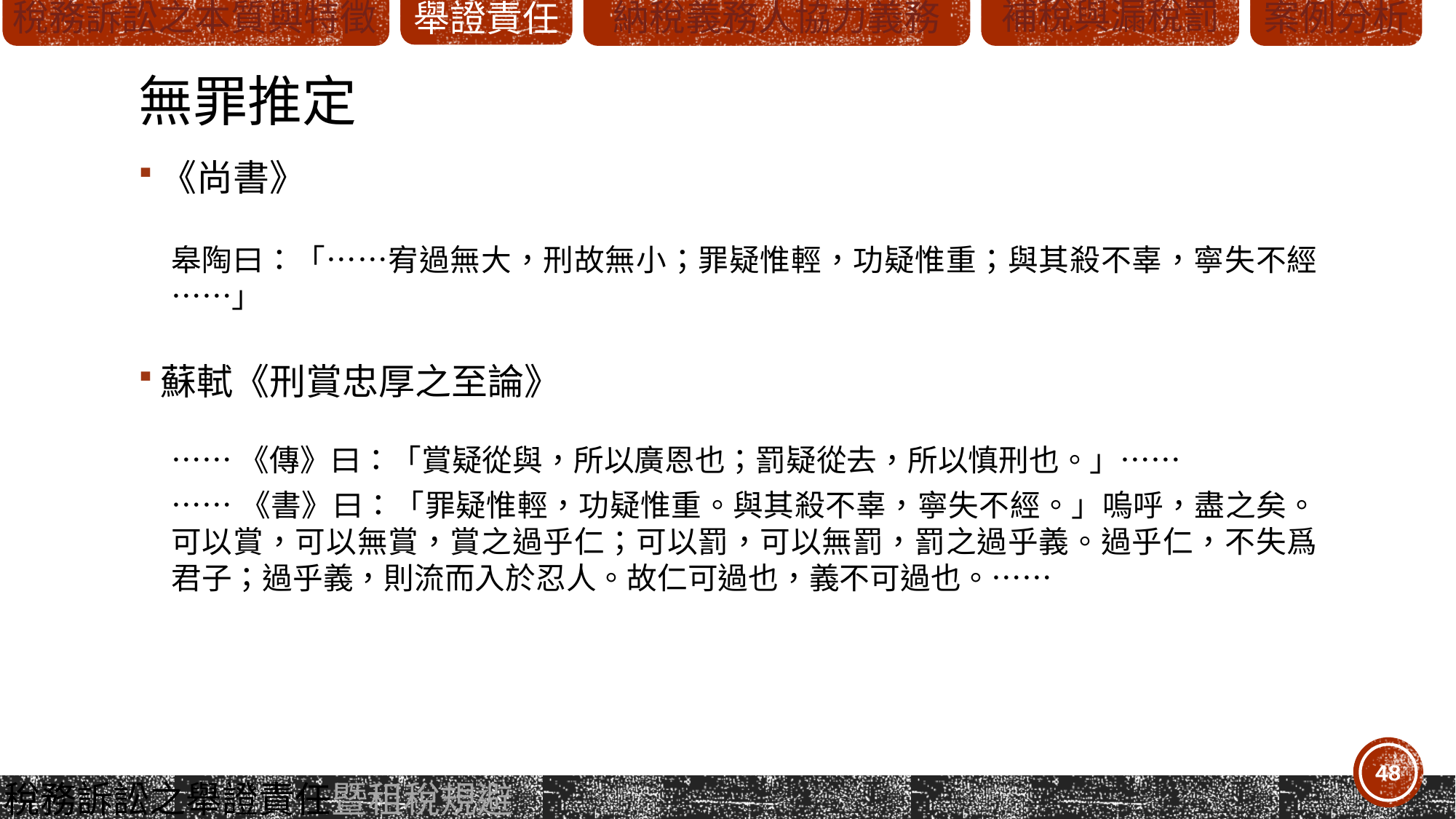

# 無罪推定
《尚書》

皋陶曰：「……宥過無大，刑故無小；罪疑惟輕，功疑惟重；與其殺不辜，寧失不經……」

蘇軾《刑賞忠厚之至論》

……《傳》曰：「賞疑從與，所以廣恩也；罰疑從去，所以慎刑也。」……
……《書》曰：「罪疑惟輕，功疑惟重。與其殺不辜，寧失不經。」嗚呼，盡之矣。可以賞，可以無賞，賞之過乎仁；可以罰，可以無罰，罰之過乎義。過乎仁，不失爲君子；過乎義，則流而入於忍人。故仁可過也，義不可過也。……
48